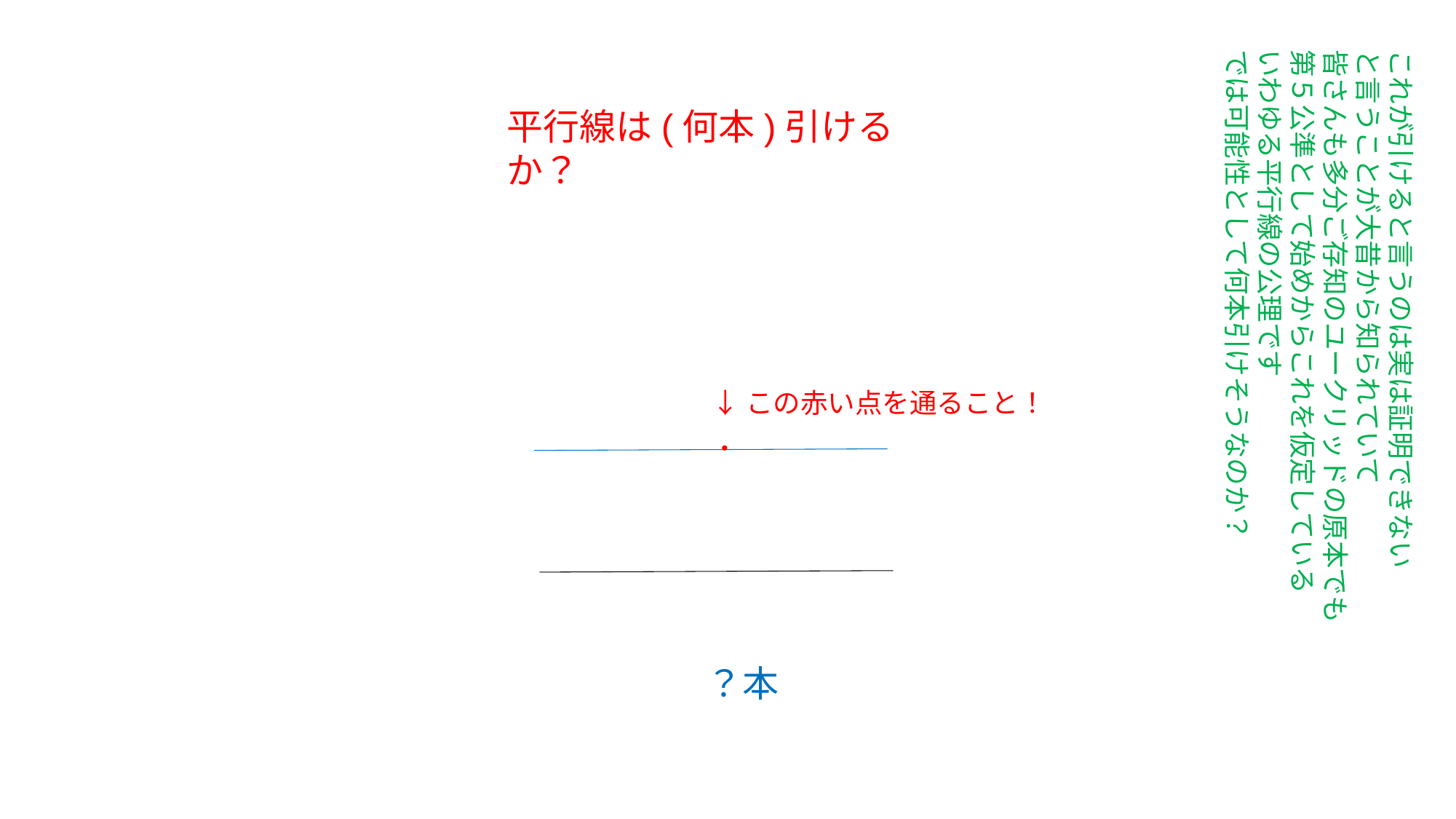

これが引けると言うのは実は証明できない
と言うことが大昔から知られていて
皆さんも多分ご存知のユークリッドの原本でも
第５公準として始めからこれを仮定している
いわゆる平行線の公理です
では可能性として何本引けそうなのか？
平行線は(何本)引けるか？
↓この赤い点を通ること！
●
？本